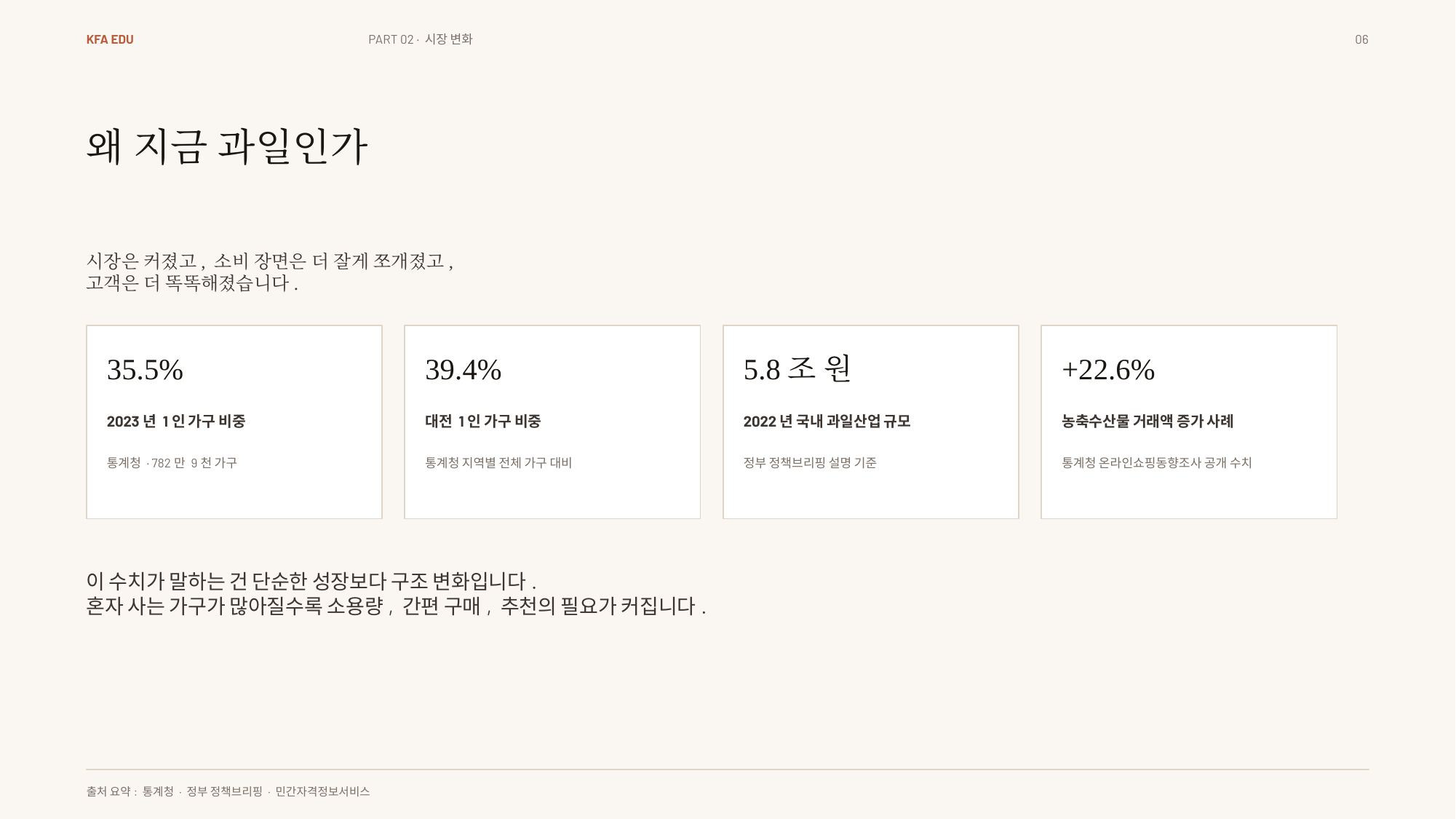

KFA EDU
PART 02 · 시장 변화
06
왜 지금 과일인가
시장은 커졌고, 소비 장면은 더 잘게 쪼개졌고,
고객은 더 똑똑해졌습니다.

35.5%
39.4%
5.8조 원
+22.6%
2023년 1인 가구 비중
대전 1인 가구 비중
2022년 국내 과일산업 규모
농축수산물 거래액 증가 사례
통계청 · 782만 9천 가구
통계청 지역별 전체 가구 대비
정부 정책브리핑 설명 기준
통계청 온라인쇼핑동향조사 공개 수치
이 수치가 말하는 건 단순한 성장보다 구조 변화입니다.
혼자 사는 가구가 많아질수록 소용량, 간편 구매, 추천의 필요가 커집니다.

출처 요약: 통계청 · 정부 정책브리핑 · 민간자격정보서비스